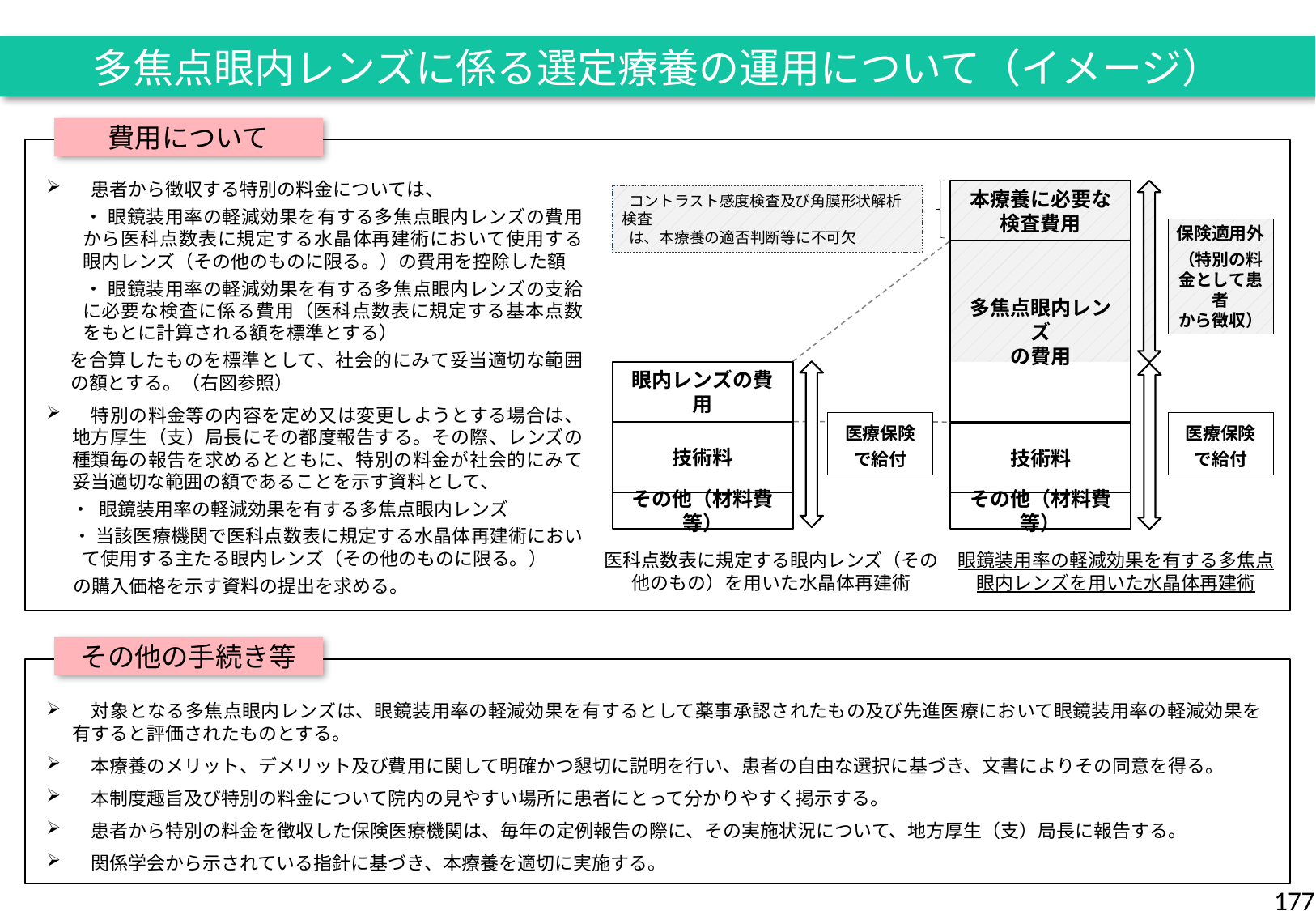

多焦点眼内レンズに係る選定療養の運用について（イメージ）
費用について

　患者から徴収する特別の料金については、
　　・ 眼鏡装用率の軽減効果を有する多焦点眼内レンズの費用から医科点数表に規定する水晶体再建術において使用する眼内レンズ（その他のものに限る。）の費用を控除した額
　　・ 眼鏡装用率の軽減効果を有する多焦点眼内レンズの支給に必要な検査に係る費用（医科点数表に規定する基本点数をもとに計算される額を標準とする）
　 を合算したものを標準として、社会的にみて妥当適切な範囲の額とする。（右図参照）
　特別の料金等の内容を定め又は変更しようとする場合は、地方厚生（支）局長にその都度報告する。その際、レンズの種類毎の報告を求めるとともに、特別の料金が社会的にみて妥当適切な範囲の額であることを示す資料として、
     ・  眼鏡装用率の軽減効果を有する多焦点眼内レンズ
     ・ 当該医療機関で医科点数表に規定する水晶体再建術において使用する主たる眼内レンズ（その他のものに限る。）
　  の購入価格を示す資料の提出を求める。

本療養に必要な
検査費用
 コントラスト感度検査及び角膜形状解析検査
 は、本療養の適否判断等に不可欠
保険適用外
（特別の料金として患者
から徴収）
多焦点眼内レンズ
の費用

眼内レンズの費用

医療保険
で給付
医療保険
で給付
技術料
技術料
その他（材料費等）
その他（材料費等）
医科点数表に規定する眼内レンズ（その他のもの）を用いた水晶体再建術
眼鏡装用率の軽減効果を有する多焦点眼内レンズを用いた水晶体再建術
その他の手続き等

　対象となる多焦点眼内レンズは、眼鏡装用率の軽減効果を有するとして薬事承認されたもの及び先進医療において眼鏡装用率の軽減効果を有すると評価されたものとする。
　本療養のメリット、デメリット及び費用に関して明確かつ懇切に説明を行い、患者の自由な選択に基づき、文書によりその同意を得る。
　本制度趣旨及び特別の料金について院内の見やすい場所に患者にとって分かりやすく掲示する。
　患者から特別の料金を徴収した保険医療機関は、毎年の定例報告の際に、その実施状況について、地方厚生（支）局長に報告する。
　関係学会から示されている指針に基づき、本療養を適切に実施する。
177